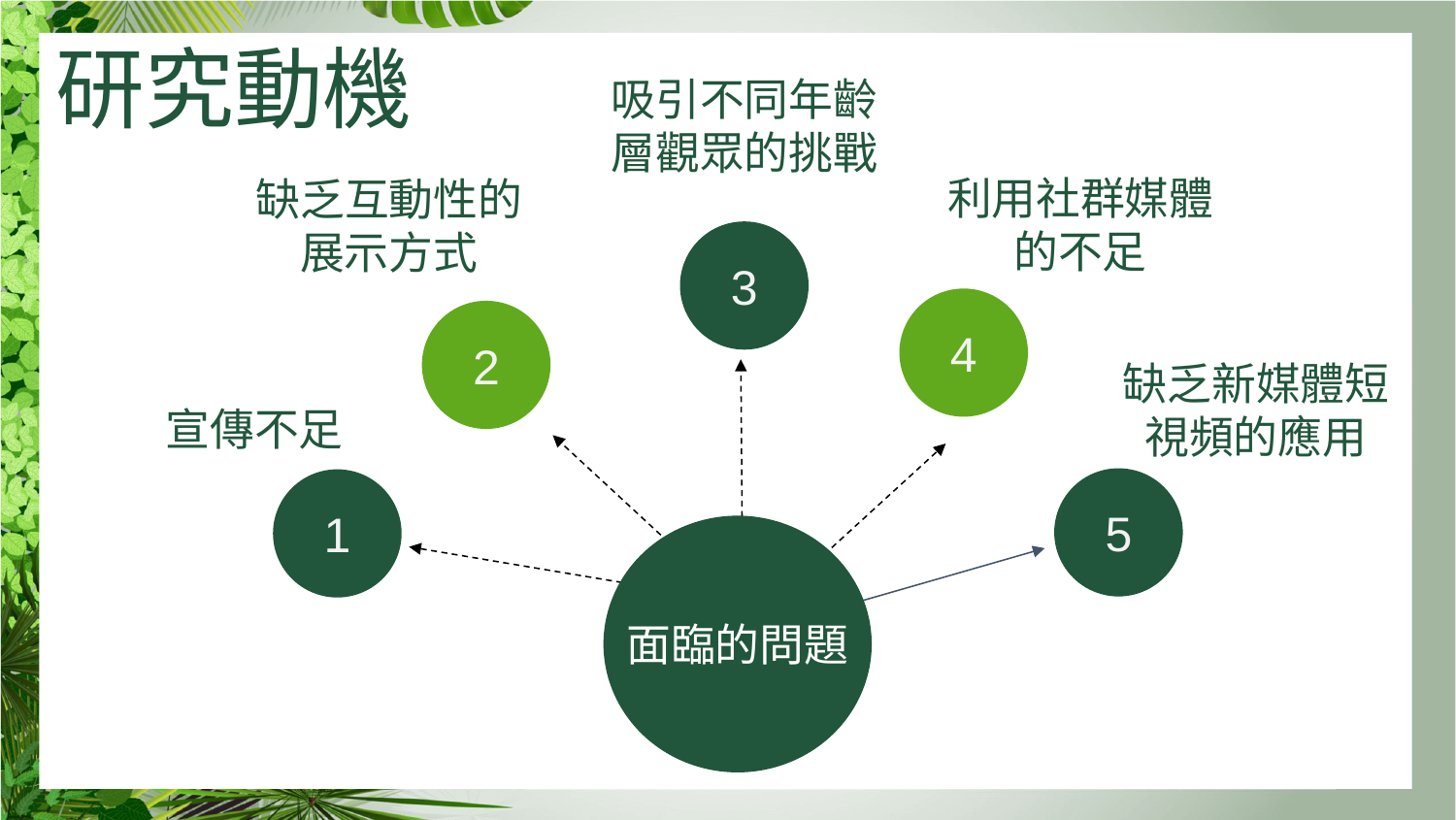

研究動機

吸引不同年齡層觀眾的挑戰
利用社群媒體的不足
缺乏互動性的展示方式
3
4
2
缺乏新媒體短視頻的應用

宣傳不足
5
1
面臨的問題